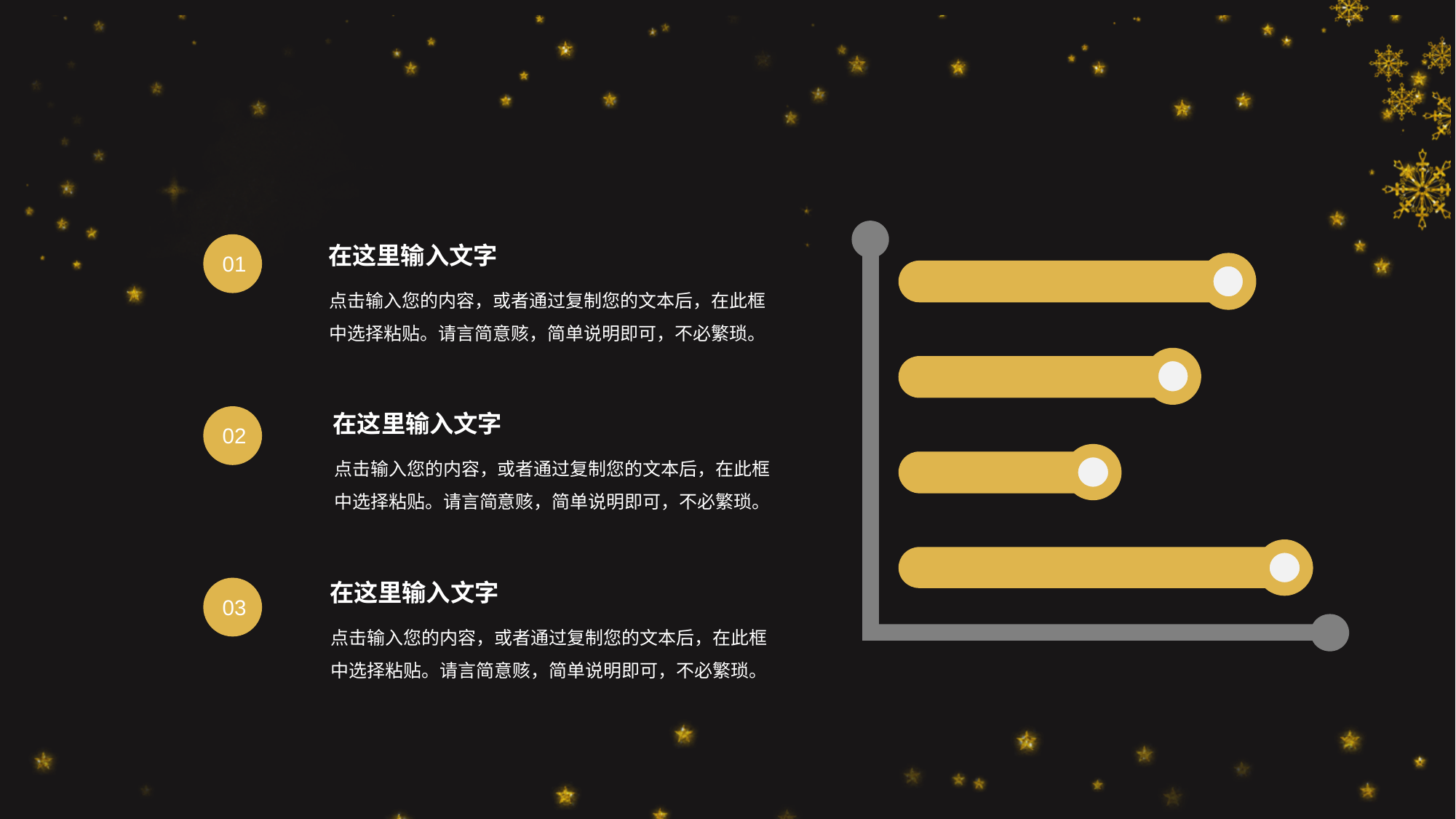

01
在这里输入文字
点击输入您的内容，或者通过复制您的文本后，在此框中选择粘贴。请言简意赅，简单说明即可，不必繁琐。
在这里输入文字

02
点击输入您的内容，或者通过复制您的文本后，在此框中选择粘贴。请言简意赅，简单说明即可，不必繁琐。
在这里输入文字

03
点击输入您的内容，或者通过复制您的文本后，在此框中选择粘贴。请言简意赅，简单说明即可，不必繁琐。